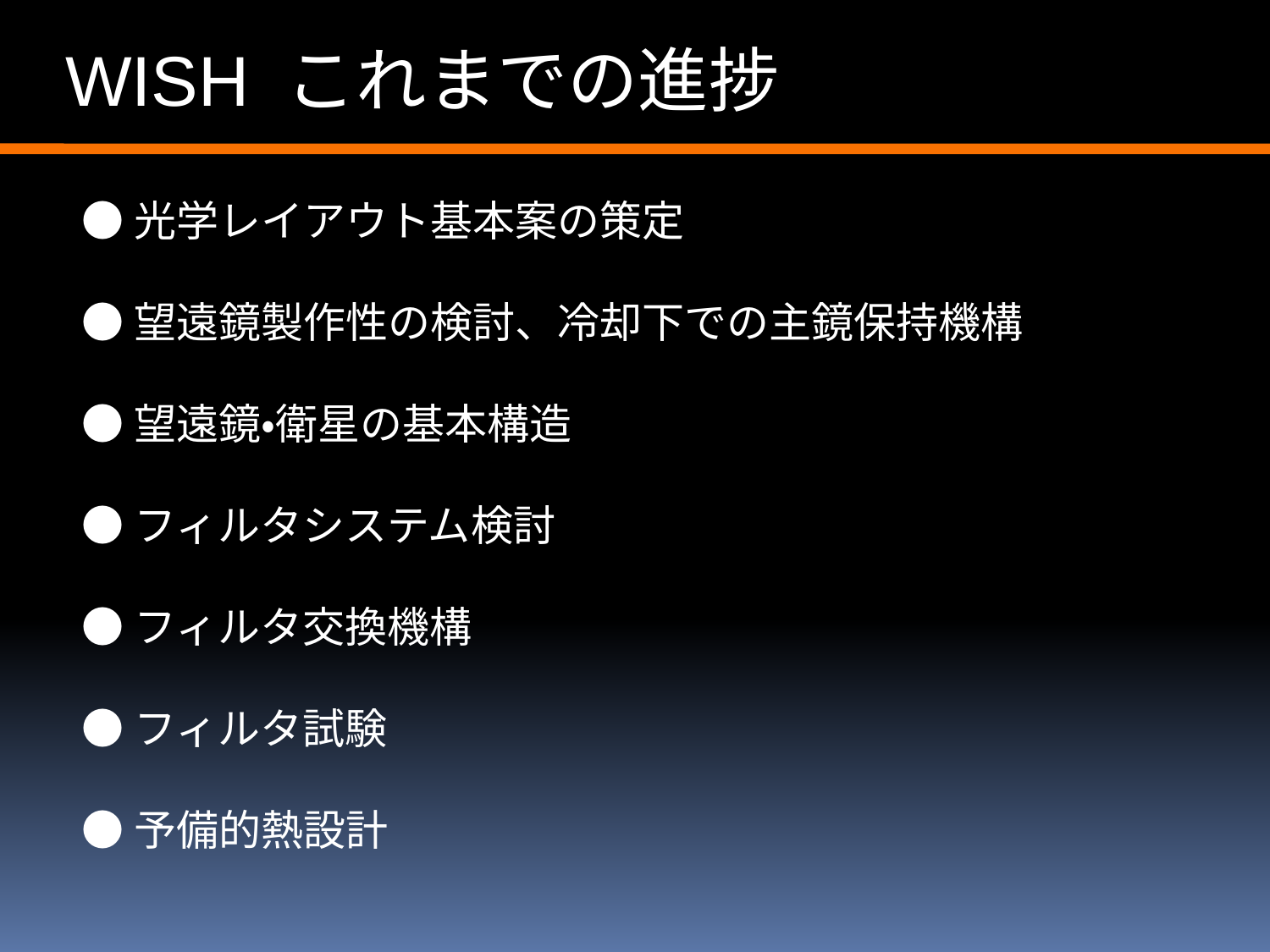

WISH これまでの進捗
●光学レイアウト基本案の策定

●望遠鏡製作性の検討、冷却下での主鏡保持機構

●望遠鏡・衛星の基本構造

●フィルタシステム検討

●フィルタ交換機構

●フィルタ試験

●予備的熱設計